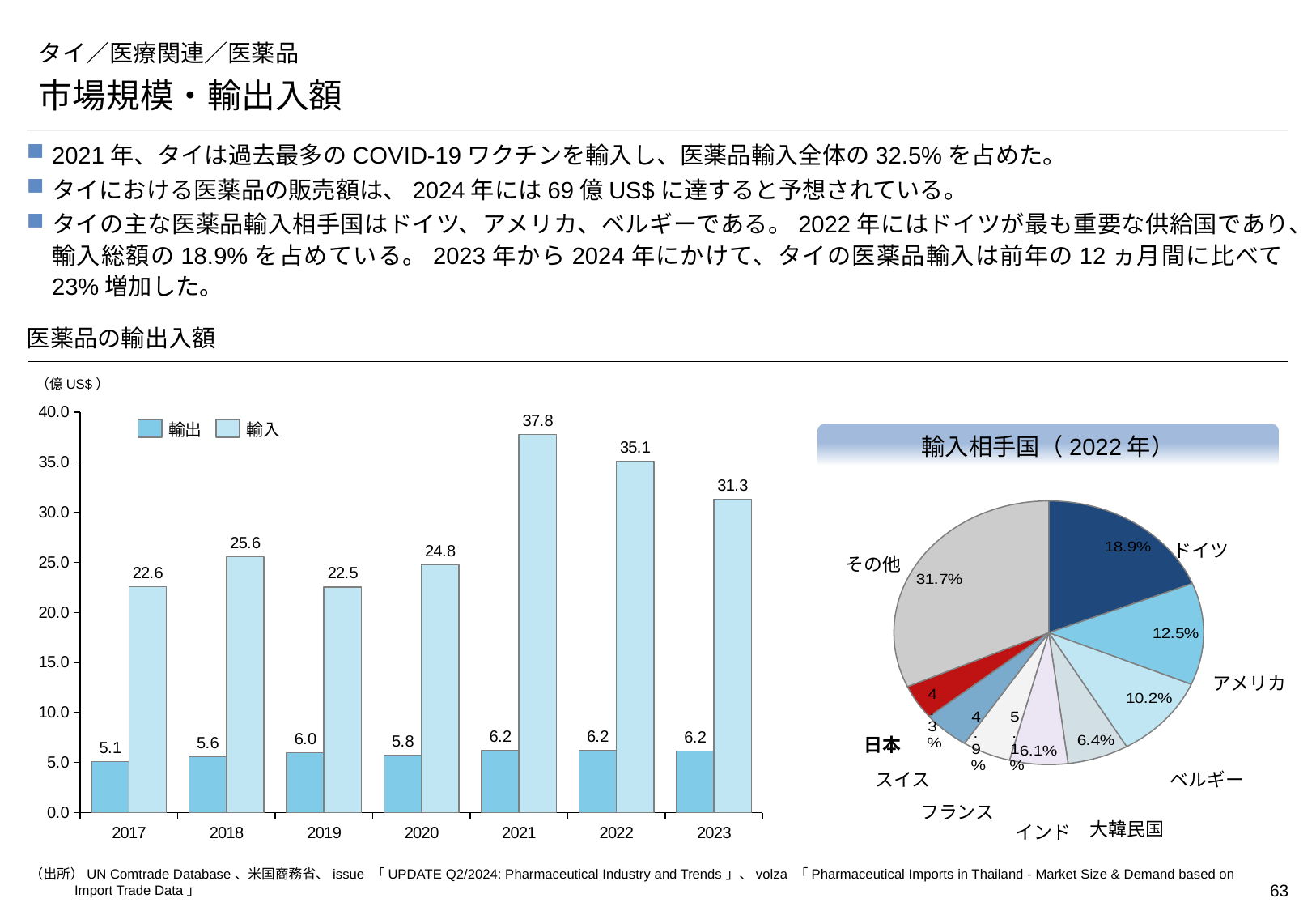

# タイ／医療関連／医薬品
市場規模・輸出入額
2021年、タイは過去最多のCOVID-19ワクチンを輸入し、医薬品輸入全体の32.5%を占めた。
タイにおける医薬品の販売額は、2024年には69億US$に達すると予想されている。
タイの主な医薬品輸入相手国はドイツ、アメリカ、ベルギーである。2022年にはドイツが最も重要な供給国であり、輸入総額の18.9%を占めている。2023年から2024年にかけて、タイの医薬品輸入は前年の12ヵ月間に比べて23%増加した。
医薬品の輸出入額
（億US$）

### Chart

| Category |  |  |
|---|---|---|
| 2017 | 5.12009707 | 22.58263237 |
| 2018 | 5.57922259 | 25.55564278 |
| 2019 | 5.98824144 | 22.51947183 |
| 2020 | 5.76175261 | 24.75172605 |
| 2021 | 6.20101733 | 37.77673403 |
| 2022 | 6.196105169 | 35.10379147 |
| 2023 | 6.16 | 31.3 |
輸出
輸入

輸入相手国（2022年）

### Chart

| Category |  |
|---|---|
ドイツ
その他
アメリカ
日本
スイス
ベルギー
フランス
大韓民国
インド
（出所）UN Comtrade Database、米国商務省、issue 「UPDATE Q2/2024: Pharmaceutical Industry and Trends」、volza 「Pharmaceutical Imports in Thailand - Market Size & Demand based on Import Trade Data」